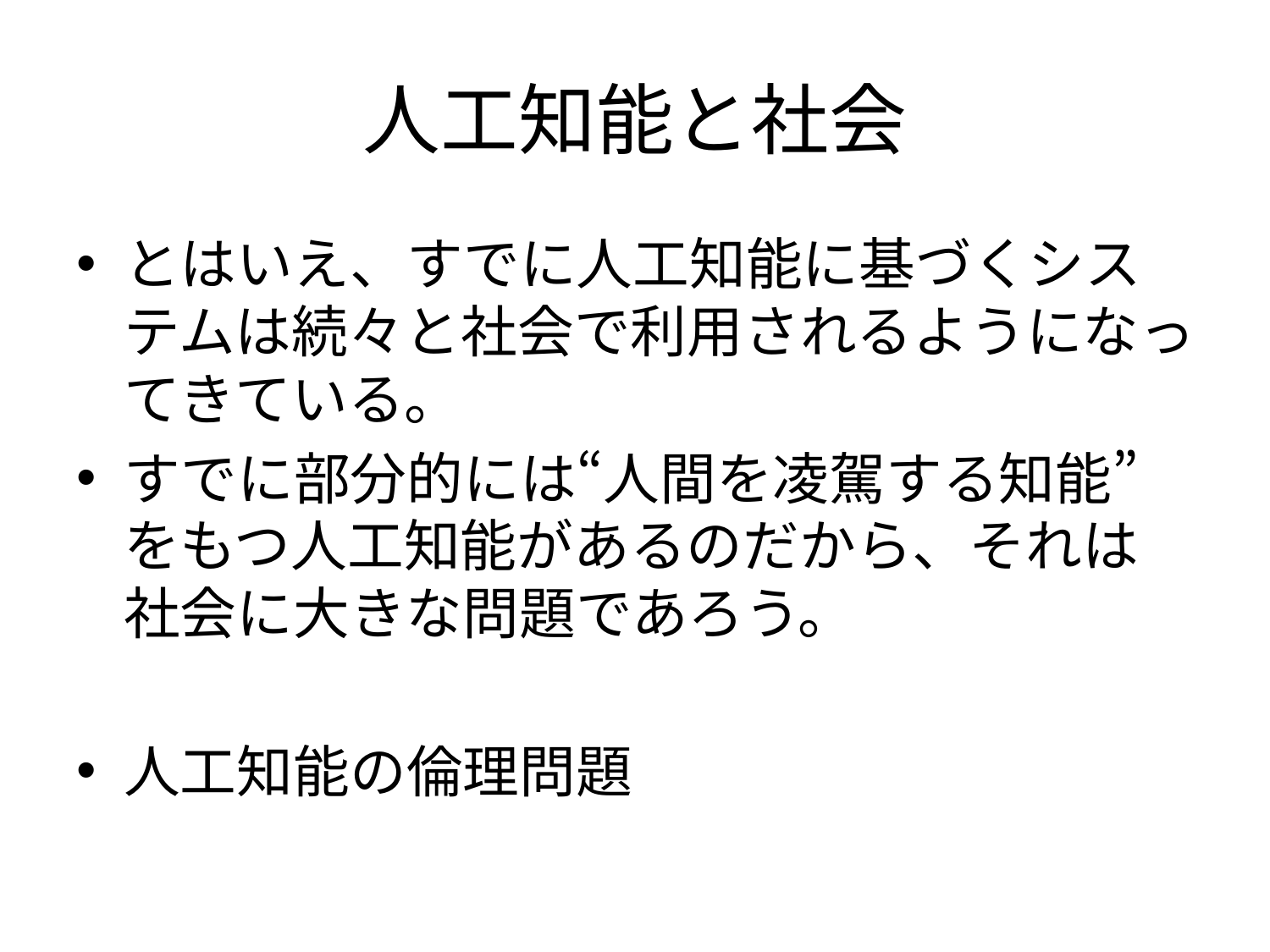

# 人工知能と社会
とはいえ、すでに人工知能に基づくシステムは続々と社会で利用されるようになってきている。
すでに部分的には“人間を凌駕する知能”をもつ人工知能があるのだから、それは社会に大きな問題であろう。

人工知能の倫理問題